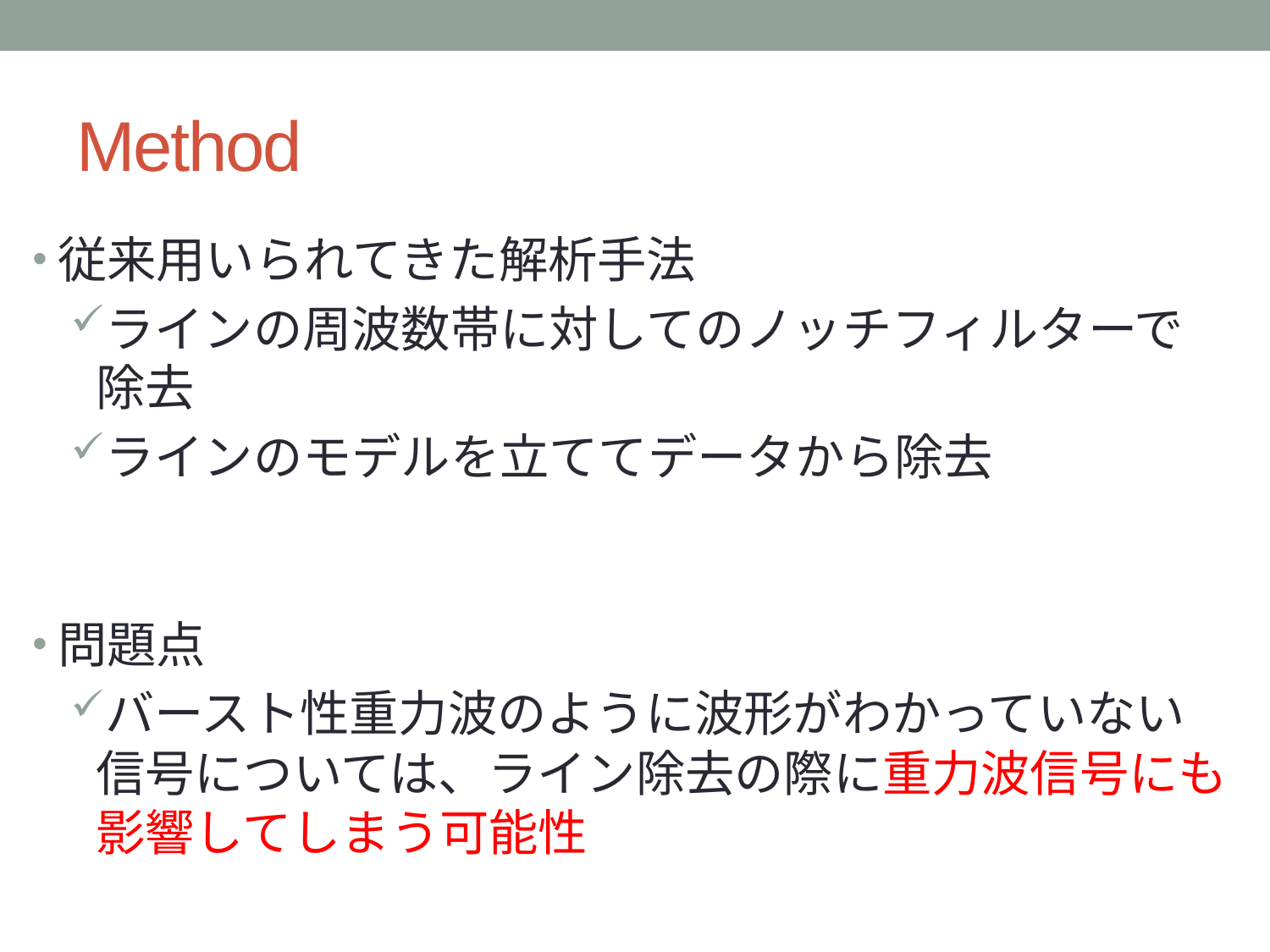

# Method
従来用いられてきた解析手法
ラインの周波数帯に対してのノッチフィルターで除去
ラインのモデルを立ててデータから除去

問題点
バースト性重力波のように波形がわかっていない信号については、ライン除去の際に重力波信号にも影響してしまう可能性